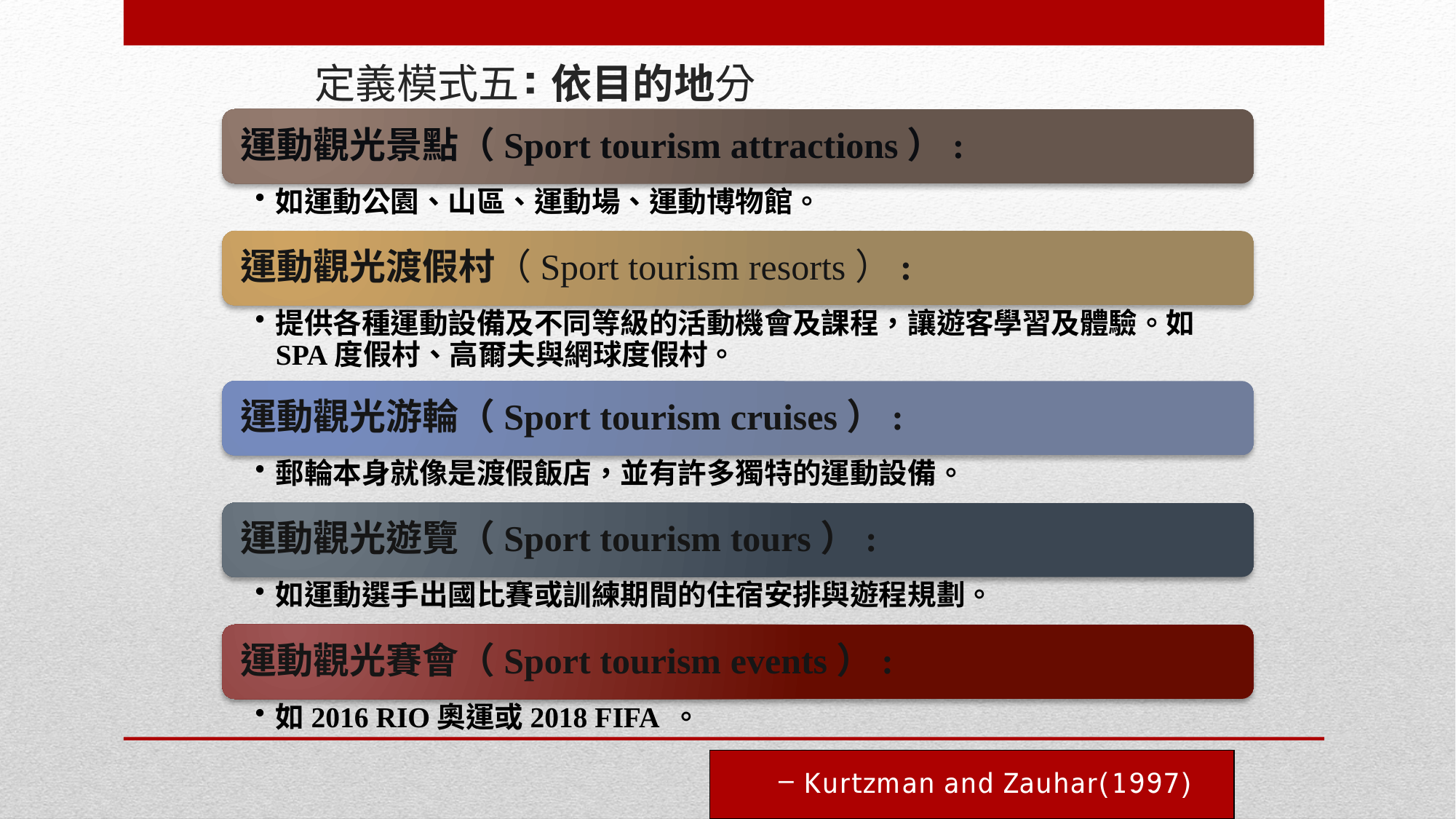

# 定義模式五: 依目的地分
運動觀光景點（Sport tourism attractions）:
如運動公園、山區、運動場、運動博物館。
運動觀光渡假村（Sport tourism resorts）:
提供各種運動設備及不同等級的活動機會及課程，讓遊客學習及體驗。如SPA度假村、高爾夫與網球度假村。
運動觀光游輪（Sport tourism cruises）:
郵輪本身就像是渡假飯店，並有許多獨特的運動設備。
運動觀光遊覽（Sport tourism tours）:
如運動選手出國比賽或訓練期間的住宿安排與遊程規劃。
運動觀光賽會（Sport tourism events）:
如2016 RIO奧運或2018 FIFA 。
Kurtzman and Zauhar(1997)